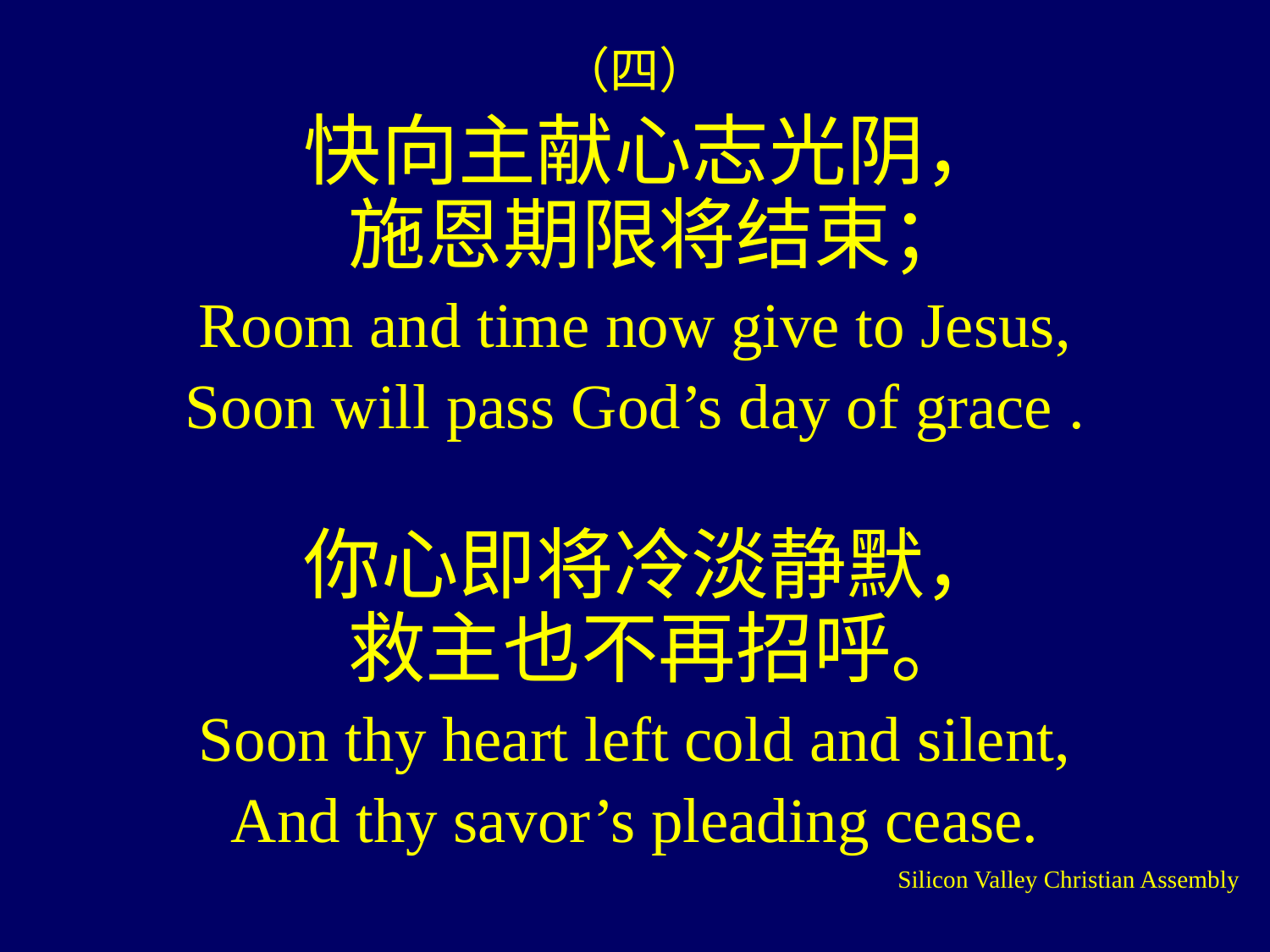

# （四）
 快向主献心志光阴，
施恩期限将结束；
Room and time now give to Jesus,
Soon will pass God’s day of grace .
 你心即将冷淡静默，
救主也不再招呼。
Soon thy heart left cold and silent,
And thy savor’s pleading cease.
Silicon Valley Christian Assembly